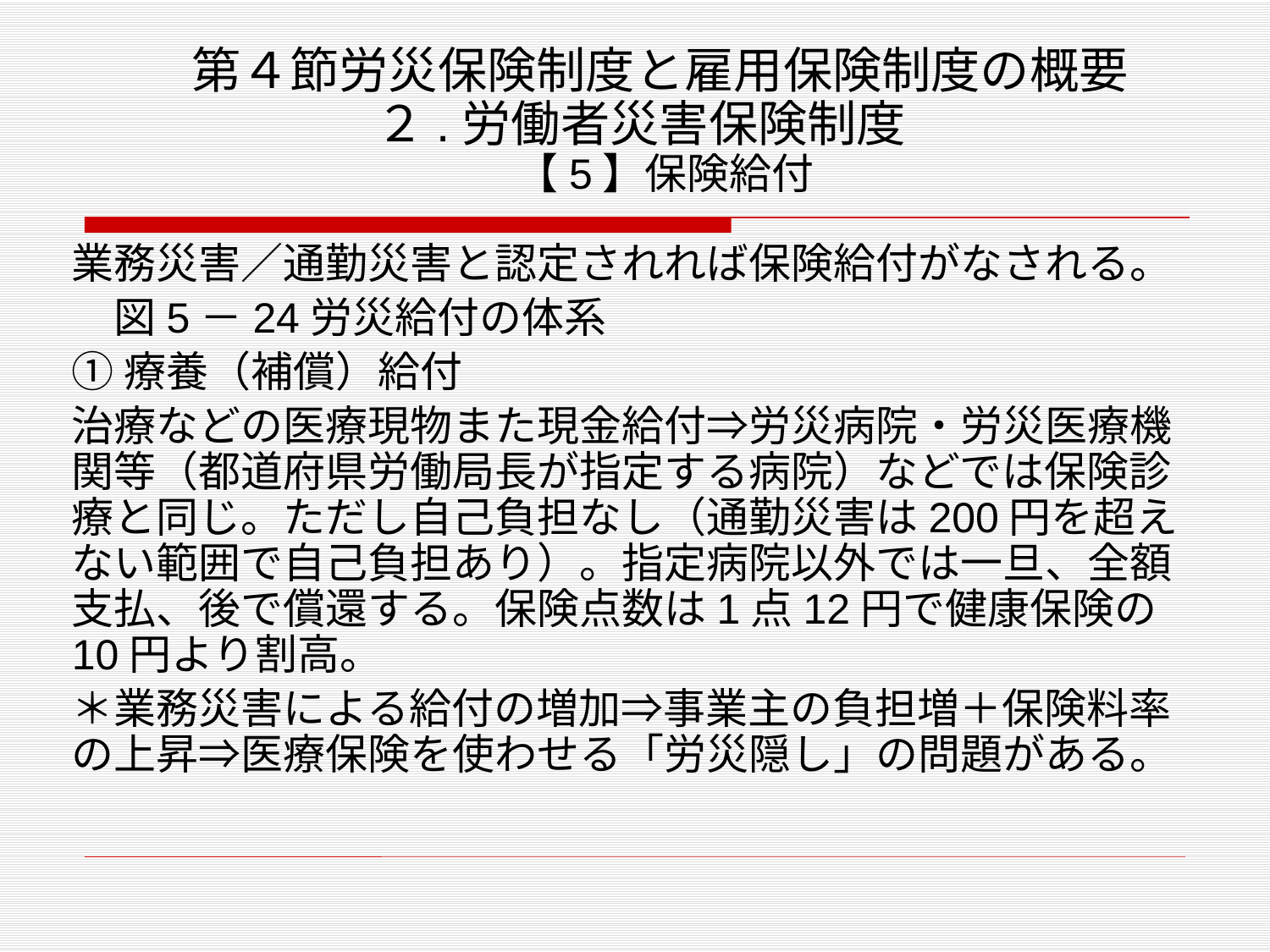

# 第４節労災保険制度と雇用保険制度の概要 ２.労働者災害保険制度　 【5】保険給付
業務災害／通勤災害と認定されれば保険給付がなされる。
　図5－24労災給付の体系
①療養（補償）給付
治療などの医療現物また現金給付⇒労災病院・労災医療機関等（都道府県労働局長が指定する病院）などでは保険診療と同じ。ただし自己負担なし（通勤災害は200円を超えない範囲で自己負担あり）。指定病院以外では一旦、全額支払、後で償還する。保険点数は1点12円で健康保険の10円より割高。
＊業務災害による給付の増加⇒事業主の負担増＋保険料率の上昇⇒医療保険を使わせる「労災隠し」の問題がある。